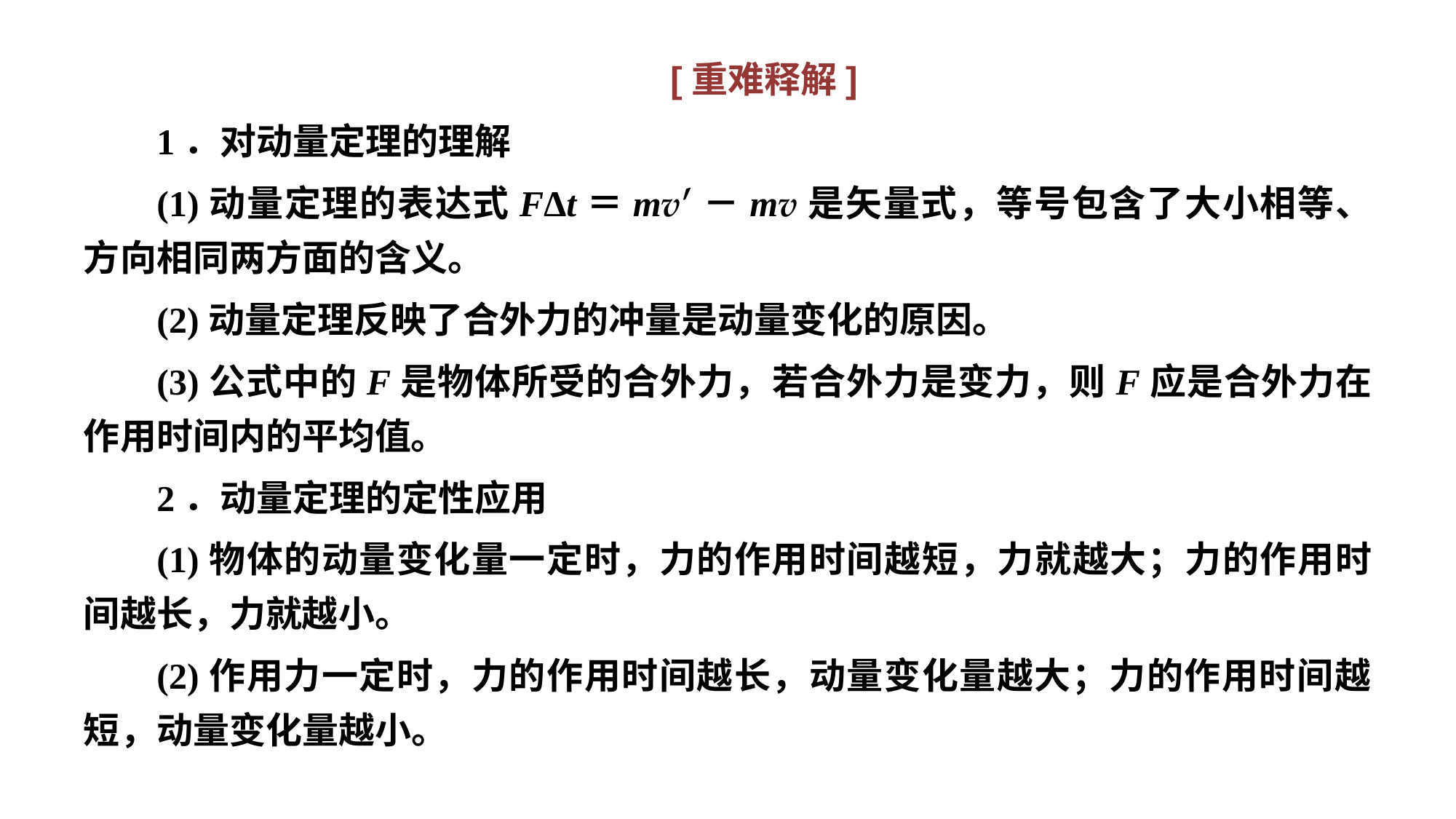

[重难释解]
1．对动量定理的理解
(1)动量定理的表达式FΔt＝mv′－mv是矢量式，等号包含了大小相等、方向相同两方面的含义。
(2)动量定理反映了合外力的冲量是动量变化的原因。
(3)公式中的F是物体所受的合外力，若合外力是变力，则F应是合外力在作用时间内的平均值。
2．动量定理的定性应用
(1)物体的动量变化量一定时，力的作用时间越短，力就越大；力的作用时间越长，力就越小。
(2)作用力一定时，力的作用时间越长，动量变化量越大；力的作用时间越短，动量变化量越小。